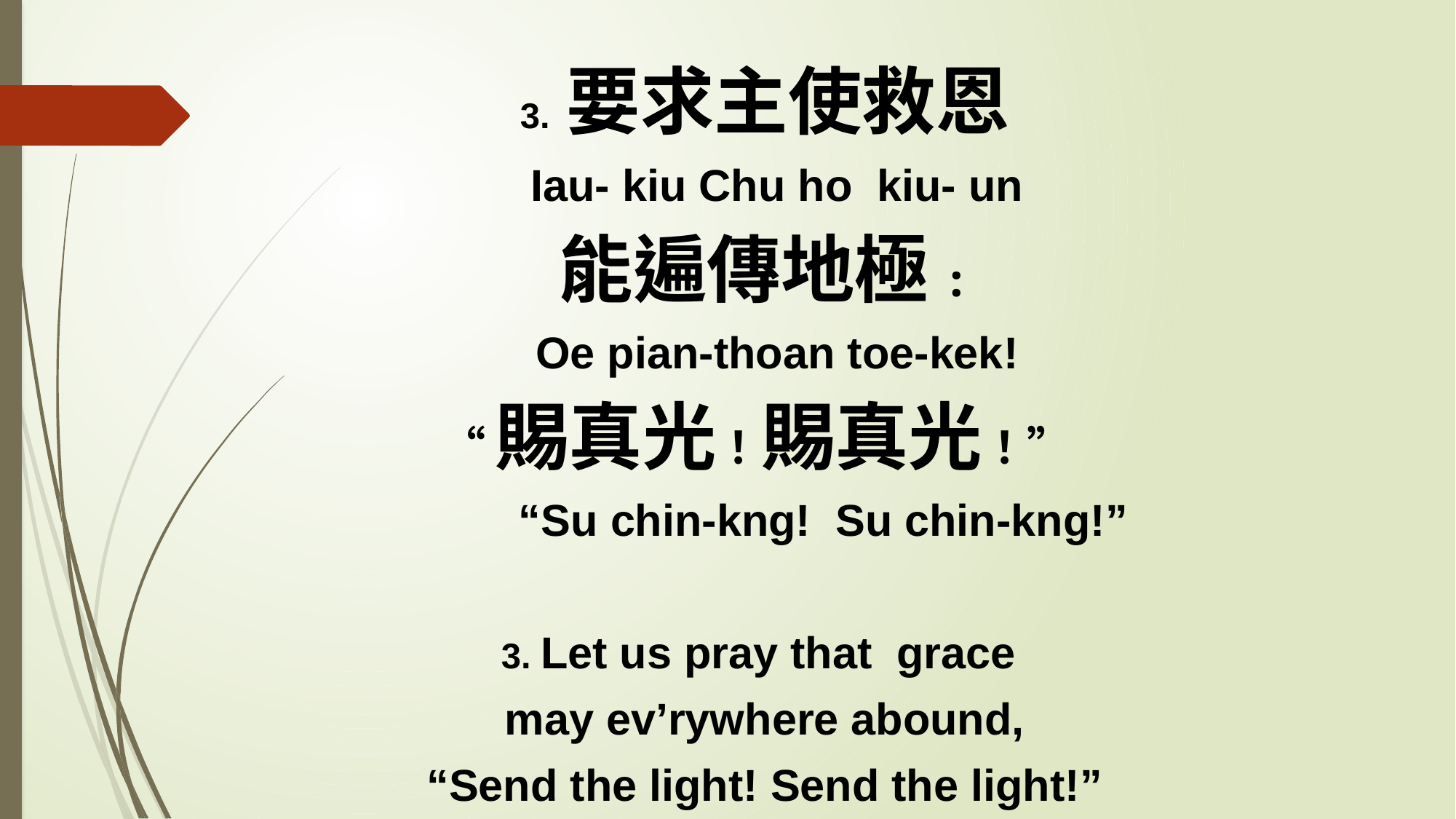

3. 要求主使救恩
   Iau- kiu Chu ho  kiu- un
能遍傳地極:
  Oe pian-thoan toe-kek!
“賜真光！賜真光！”
                            “Su chin-kng!  Su chin-kng!”

3. Let us pray that  grace
may ev’rywhere abound,
“Send the light! Send the light!”